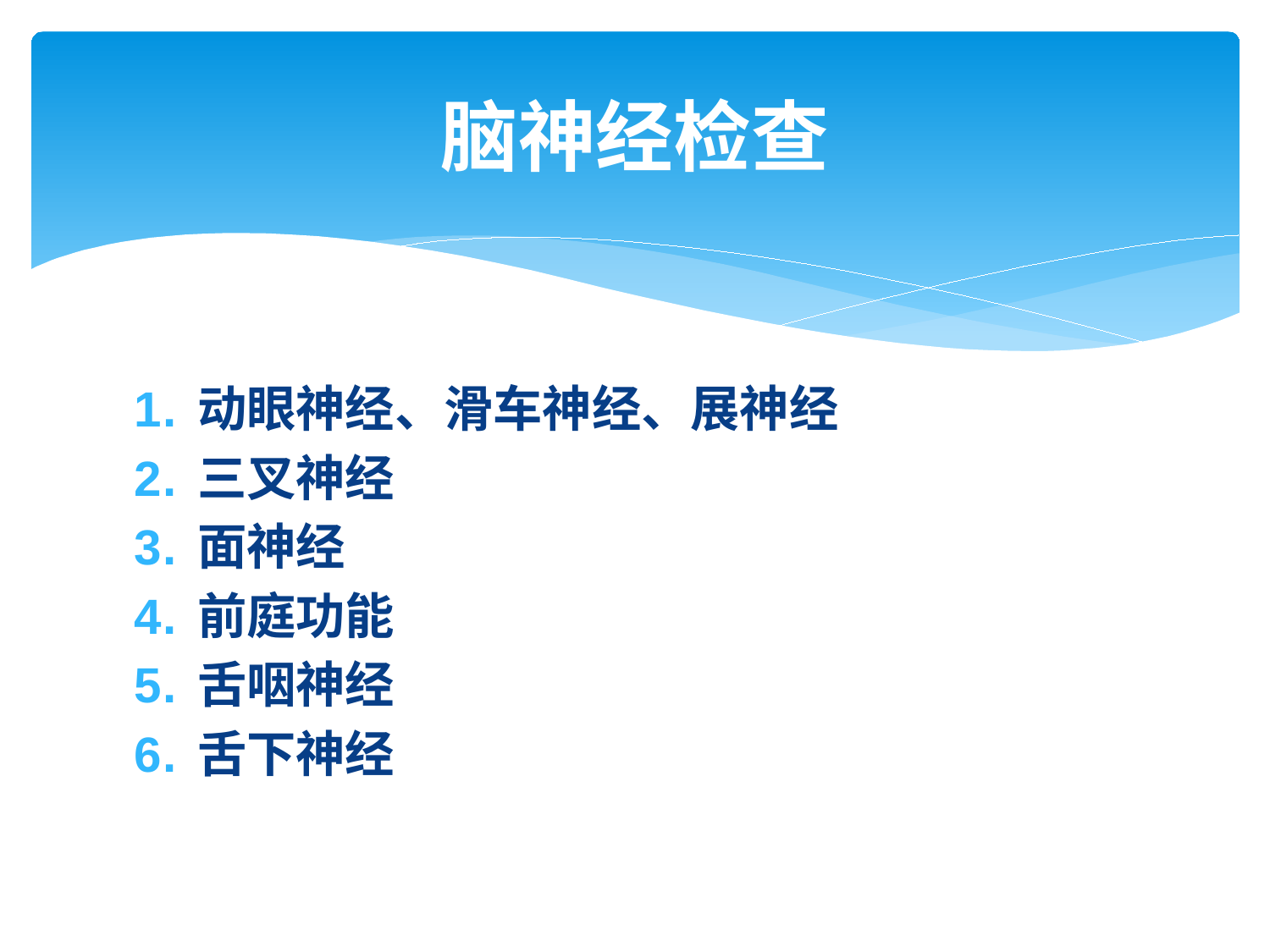

# 脑神经检查
动眼神经、滑车神经、展神经
三叉神经
面神经
前庭功能
舌咽神经
舌下神经